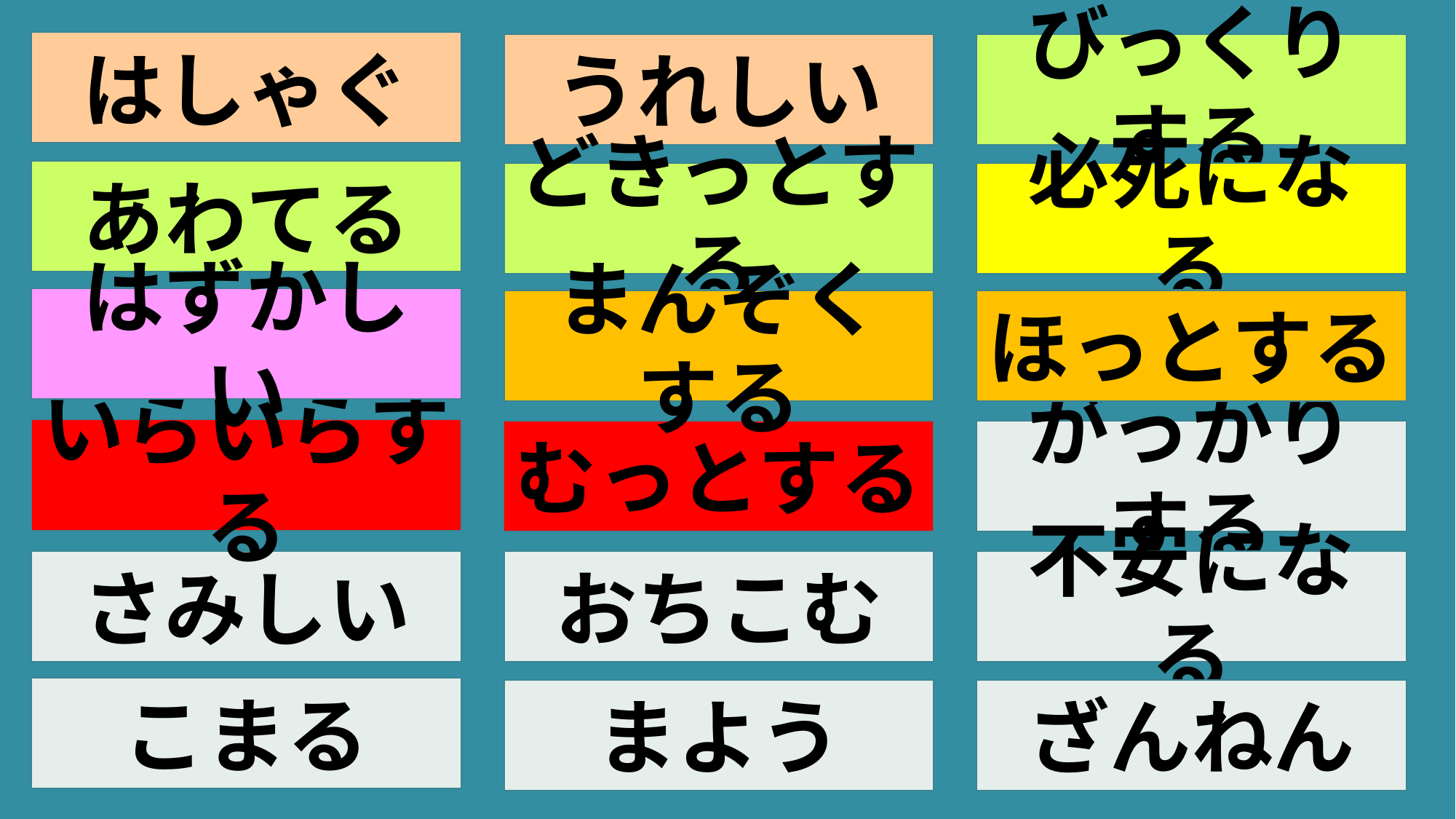

はしゃぐ
うれしい
びっくりする
あわてる
どきっとする
必死になる
はずかしい
まんぞくする
ほっとする
いらいらする
むっとする
がっかりする
さみしい
おちこむ
不安になる
こまる
まよう
ざんねん